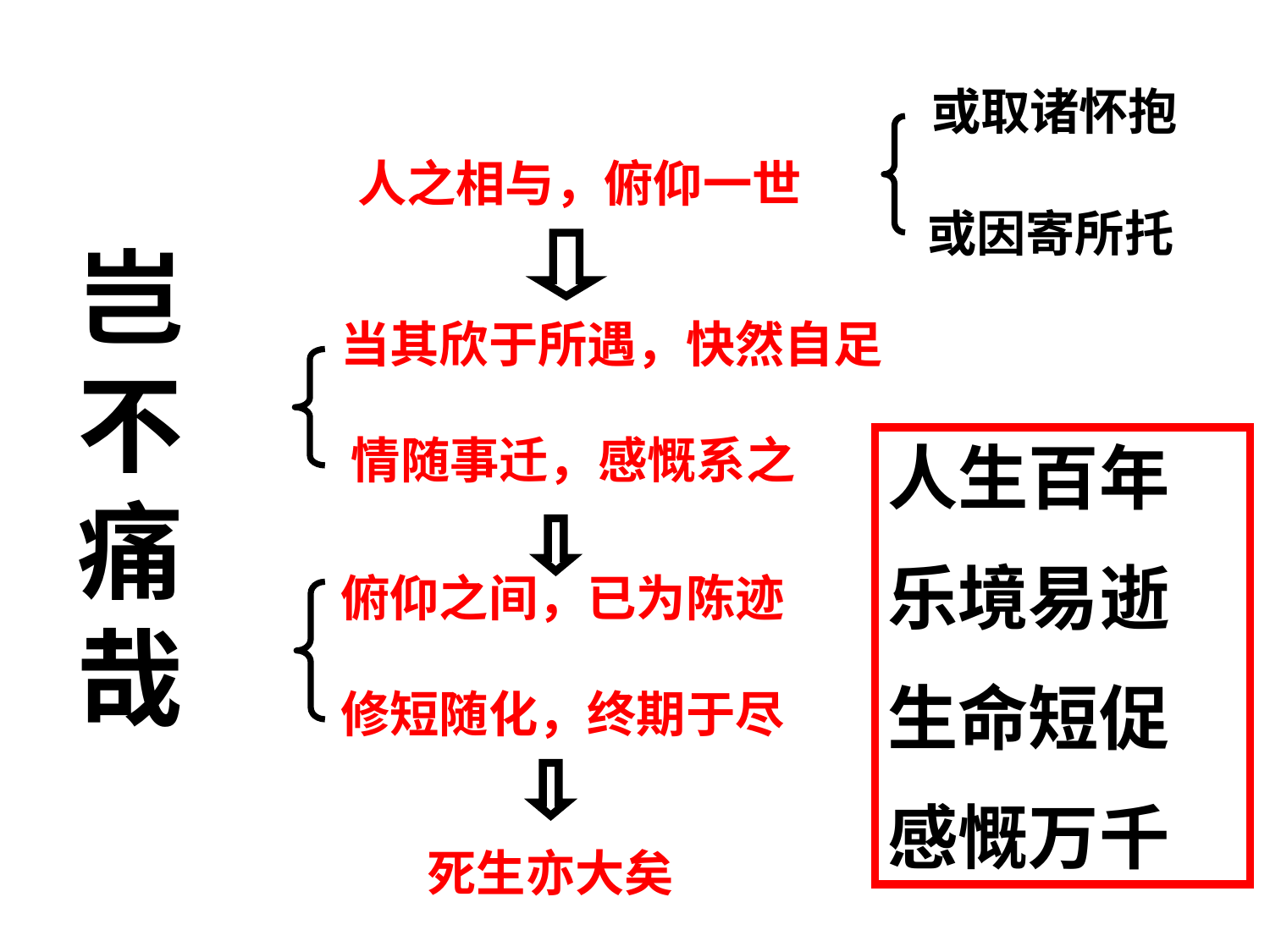

或取诸怀抱

人之相与，俯仰一世
或因寄所托
岂不痛哉

当其欣于所遇，快然自足

情随事迁，感慨系之
人生百年
乐境易逝
生命短促
感慨万千

俯仰之间，已为陈迹

修短随化，终期于尽

死生亦大矣